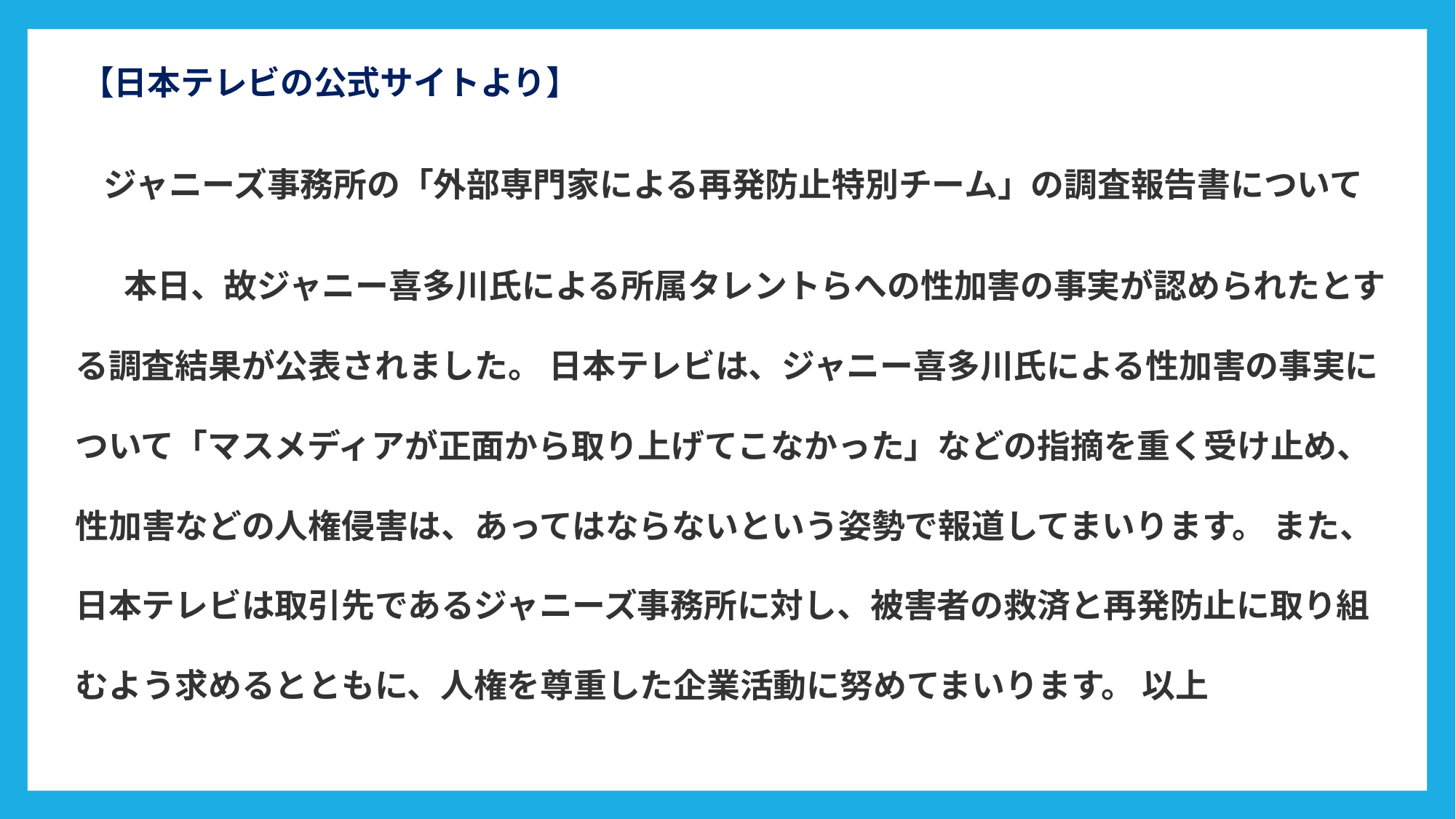

【日本テレビの公式サイトより】
ジャニーズ事務所の「外部専門家による再発防止特別チーム」の調査報告書について
 　本日、故ジャニー喜多川氏による所属タレントらへの性加害の事実が認められたとする調査結果が公表されました。 日本テレビは、ジャニー喜多川氏による性加害の事実について「マスメディアが正面から取り上げてこなかった」などの指摘を重く受け止め、性加害などの人権侵害は、あってはならないという姿勢で報道してまいります。 また、日本テレビは取引先であるジャニーズ事務所に対し、被害者の救済と再発防止に取り組むよう求めるとともに、人権を尊重した企業活動に努めてまいります。 以上